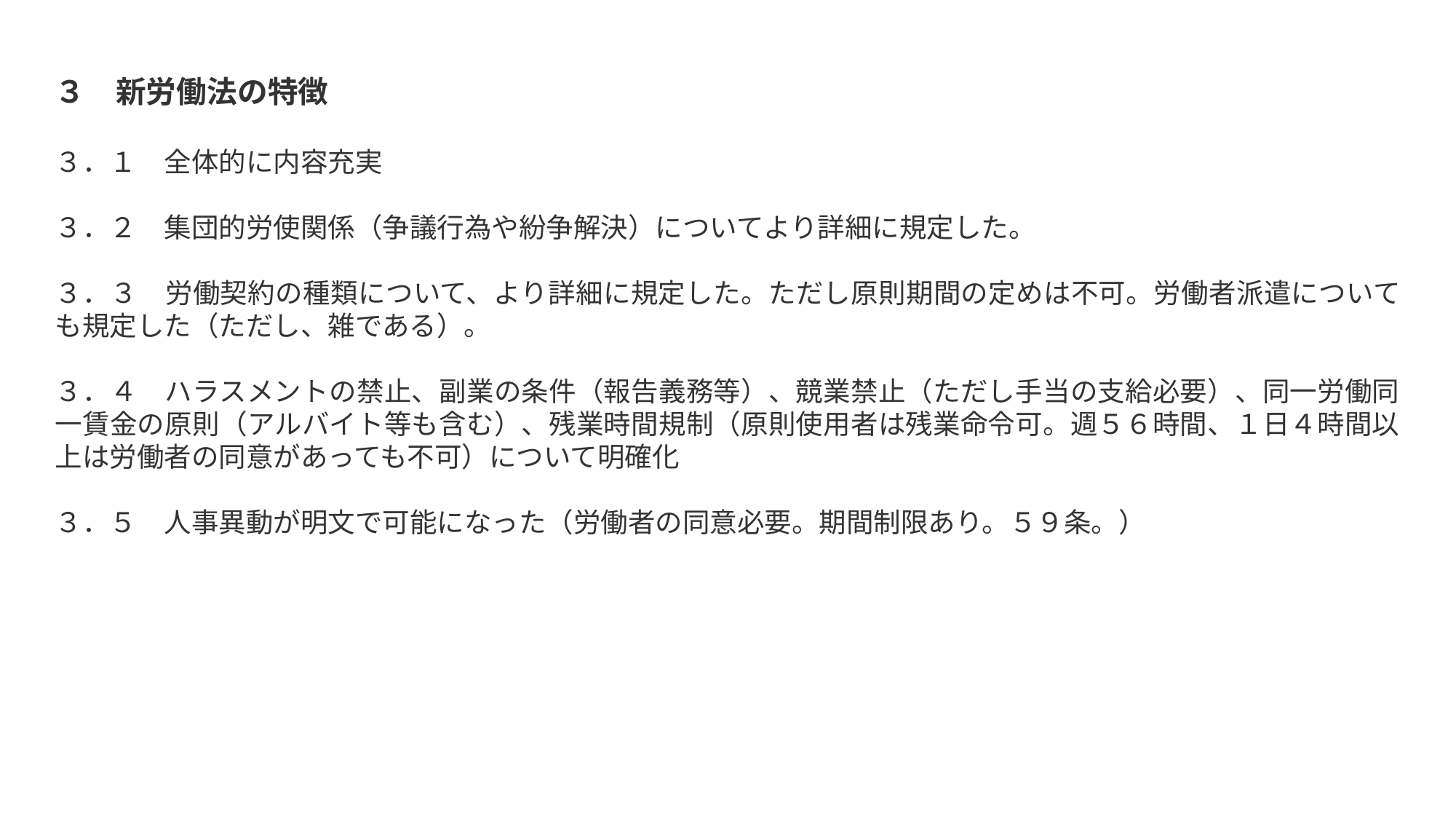

３　新労働法の特徴

３．１　全体的に内容充実

３．２　集団的労使関係（争議行為や紛争解決）についてより詳細に規定した。

３．３　労働契約の種類について、より詳細に規定した。ただし原則期間の定めは不可。労働者派遣についても規定した（ただし、雑である）。

３．４　ハラスメントの禁止、副業の条件（報告義務等）、競業禁止（ただし手当の支給必要）、同一労働同一賃金の原則（アルバイト等も含む）、残業時間規制（原則使用者は残業命令可。週５６時間、１日４時間以上は労働者の同意があっても不可）について明確化

３．５　人事異動が明文で可能になった（労働者の同意必要。期間制限あり。５９条。）